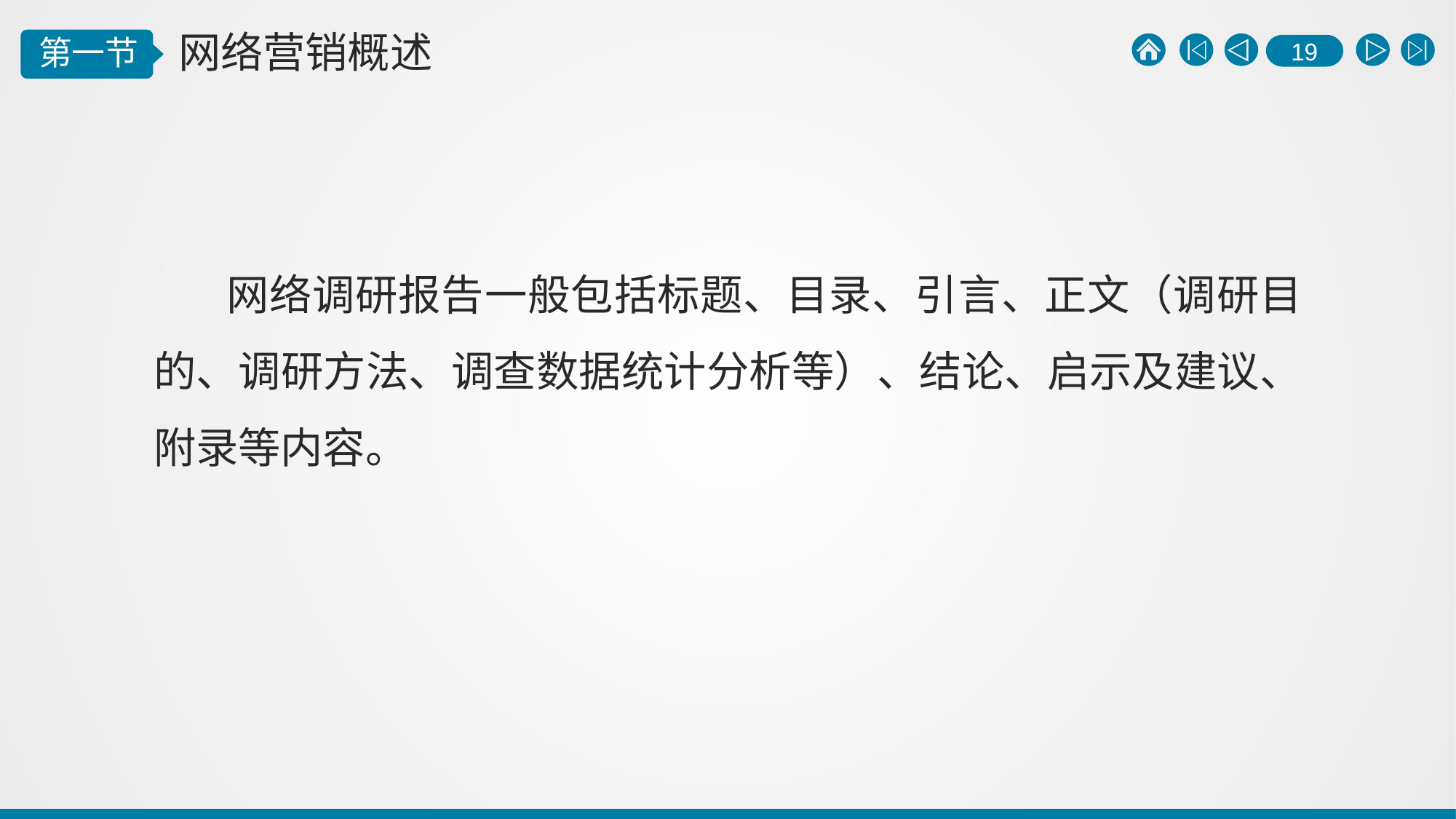

网络调研报告一般包括标题、目录、引言、正文（调研目的、调研方法、调查数据统计分析等）、结论、启示及建议、附录等内容。